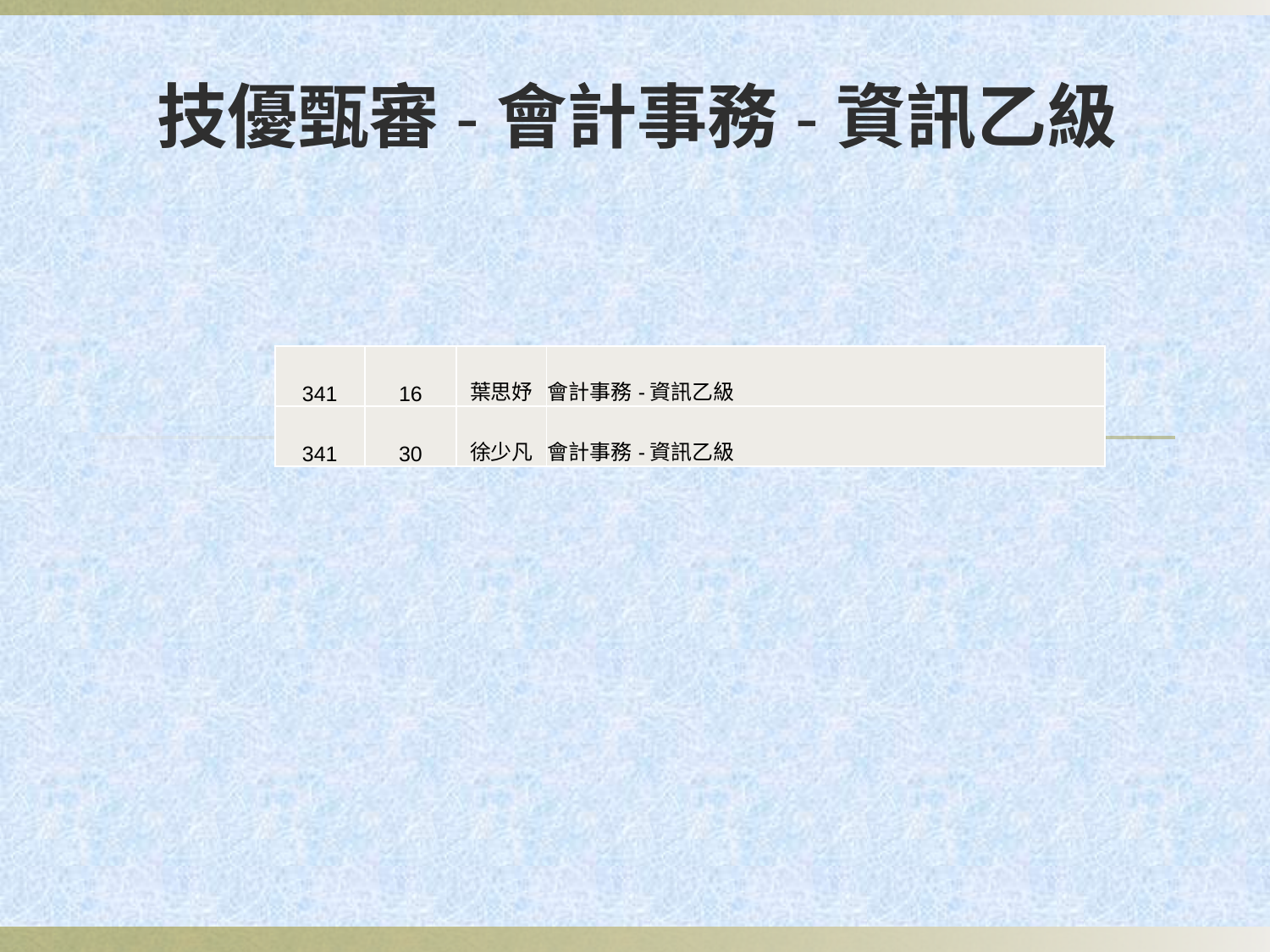

# 技優甄審-會計事務-資訊乙級
| 341 | 16 | 葉思妤 | 會計事務-資訊乙級 |
| --- | --- | --- | --- |
| 341 | 30 | 徐少凡 | 會計事務-資訊乙級 |